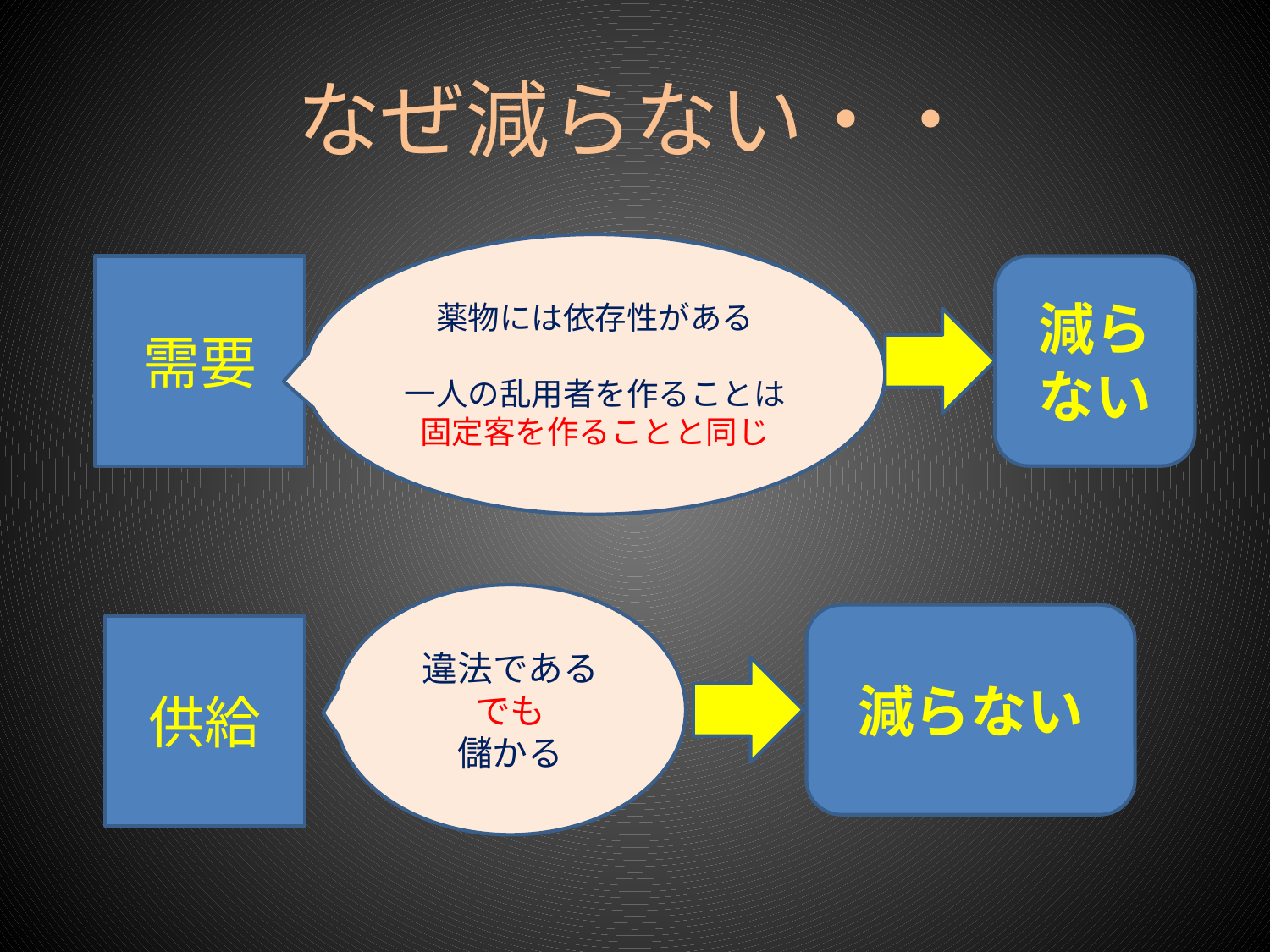

# なぜ減らない・・

薬物には依存性がある

一人の乱用者を作ることは
固定客を作ることと同じ
需要
減ら
ない

違法である
でも
儲かる
減らない
供給